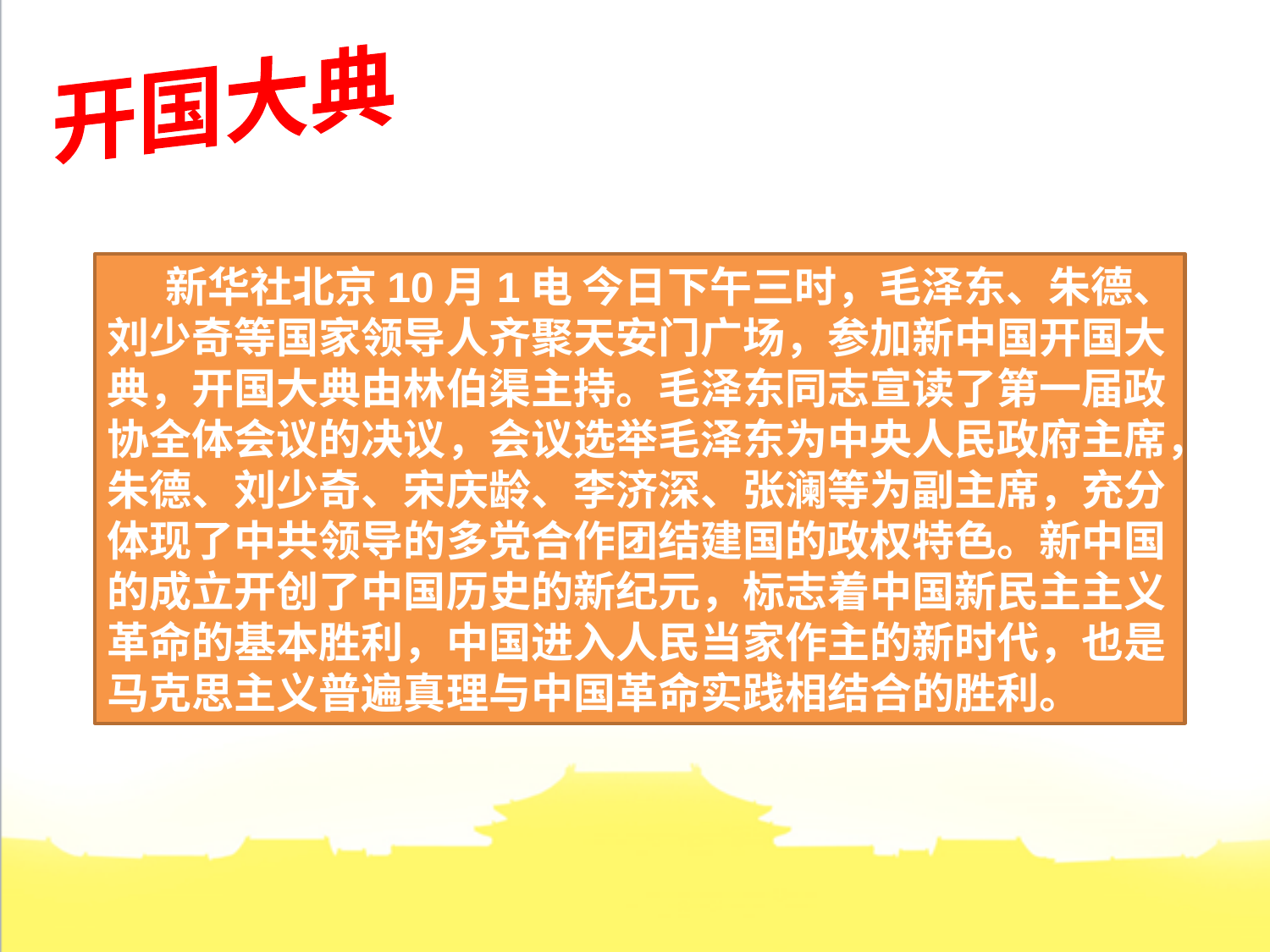

开国大典
       新华社北京10月1电 今日下午三时，毛泽东、朱德、刘少奇等国家领导人齐聚天安门广场，参加新中国开国大典，开国大典由林伯渠主持。毛泽东同志宣读了第一届政协全体会议的决议，会议选举毛泽东为中央人民政府主席，朱德、刘少奇、宋庆龄、李济深、张澜等为副主席，充分体现了中共领导的多党合作团结建国的政权特色。新中国的成立开创了中国历史的新纪元，标志着中国新民主主义革命的基本胜利，中国进入人民当家作主的新时代，也是马克思主义普遍真理与中国革命实践相结合的胜利。